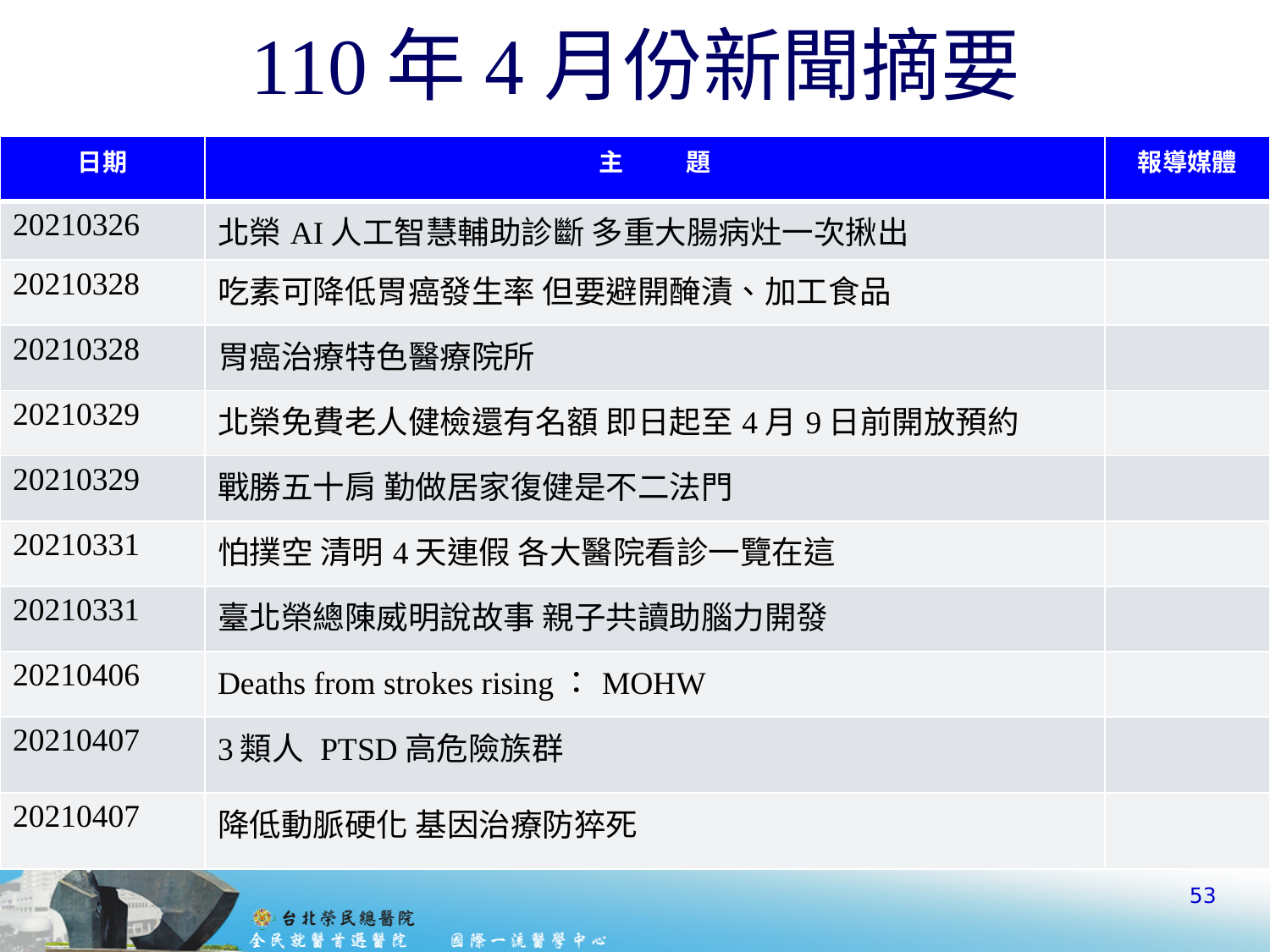

# 110年4月份新聞摘要
| 日期 | 主 題 | 報導媒體 |
| --- | --- | --- |
| 20210326 | 北榮AI人工智慧輔助診斷 多重大腸病灶一次揪出 |  |
| 20210328 | 吃素可降低胃癌發生率 但要避開醃漬、加工食品 |  |
| 20210328 | 胃癌治療特色醫療院所 |  |
| 20210329 | 北榮免費老人健檢還有名額 即日起至4月9日前開放預約 |  |
| 20210329 | 戰勝五十肩 勤做居家復健是不二法門 |  |
| 20210331 | 怕撲空 清明4天連假 各大醫院看診一覽在這 |  |
| 20210331 | 臺北榮總陳威明說故事 親子共讀助腦力開發 |  |
| 20210406 | Deaths from strokes rising：MOHW |  |
| 20210407 | 3類人 PTSD高危險族群 |  |
| 20210407 | 降低動脈硬化 基因治療防猝死 |  |
53